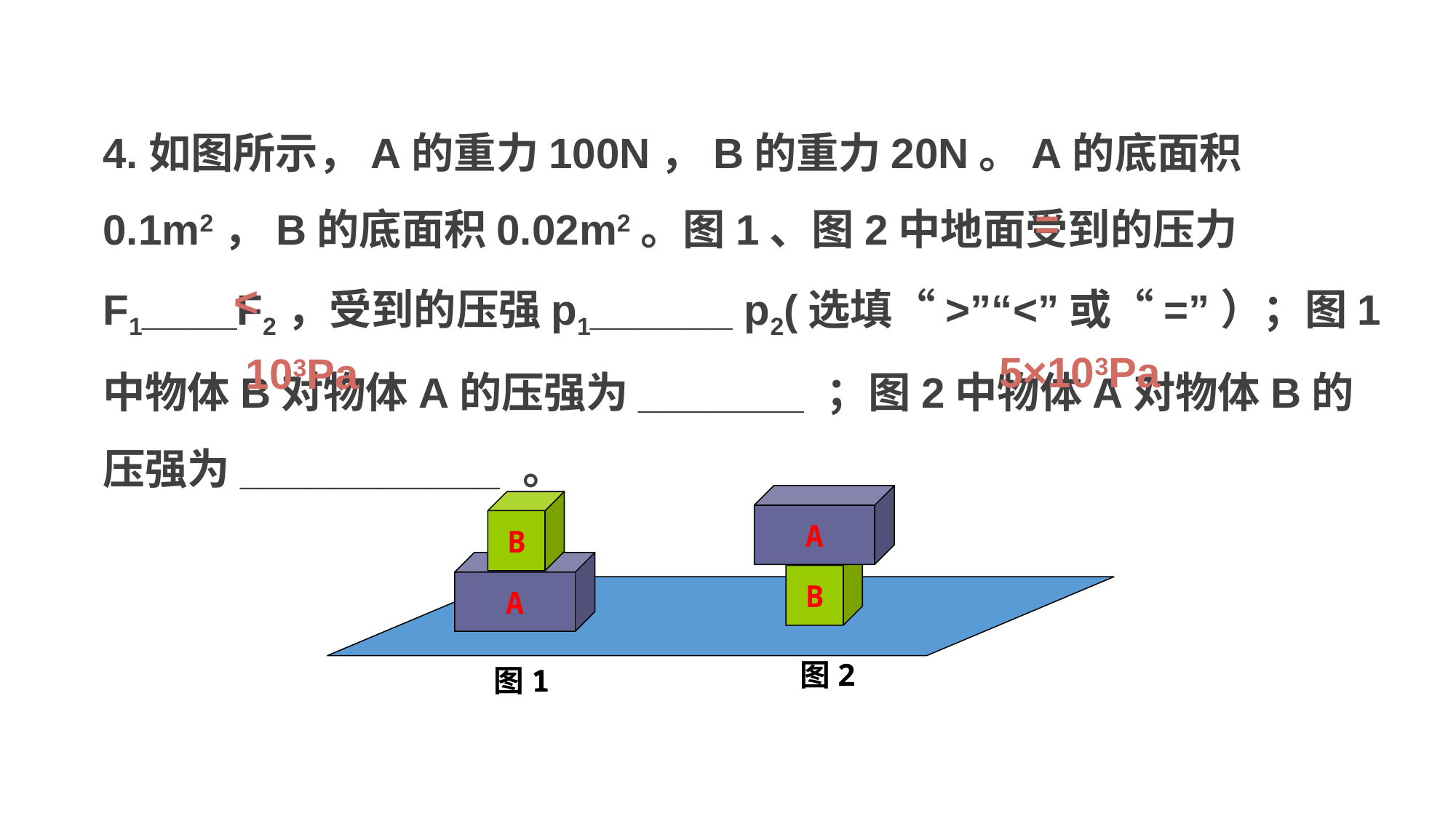

4.如图所示，A的重力100N，B的重力20N。A的底面积0.1m2，B的底面积0.02m2。图1、图2中地面受到的压力F1____F2，受到的压强p1______ p2(选填“>”“<”或“=”）；图1中物体B对物体A的压强为_______ ；图2中物体A对物体B的压强为___________ 。
=
<
5×103Pa
103Pa
A
B
B
A

图2
图1